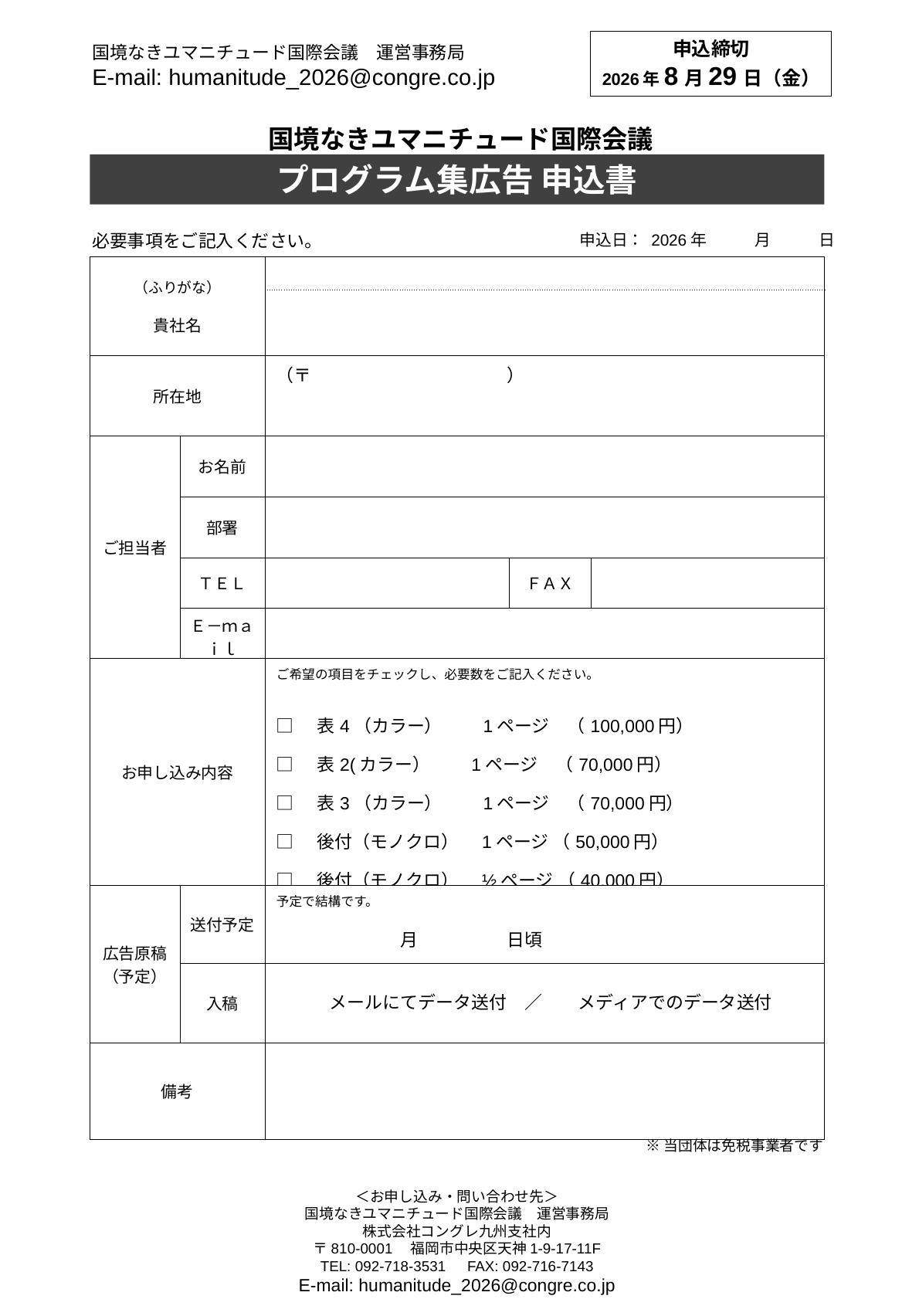

申込締切
2026年8月29日（金）
国境なきユマニチュード国際会議　運営事務局
E-mail: humanitude_2026@congre.co.jp
国境なきユマニチュード国際会議
プログラム集広告 申込書
必要事項をご記入ください。
申込日： 2026年　　　月　　　日
| （ふりがな） 貴社名 |  |  |  |  |
| --- | --- | --- | --- | --- |
|  |  |  |  |  |
| 所在地 |  | （〒　　　　　　　　　　　） |  |  |
| ご担当者 | お名前 |  |  |  |
|  | 部署 |  |  |  |
|  | ＴＥＬ |  | ＦＡＸ |  |
|  | Ｅ－ｍａｉｌ |  |  |  |
| お申し込み内容 |  | ご希望の項目をチェックし、必要数をご記入ください。 □　表4（カラー）　　1ページ　（100,000円）　　 □　表2(カラー）　　1ページ　（70,000円）　　 □　表3（カラー）　　1ページ　（70,000円）　　 □　後付（モノクロ）　1ページ （50,000円）　　 □　後付（モノクロ）　½ページ （40,000円） |  |  |
| 広告原稿（予定） | 送付予定 | 予定で結構です。 　　　　　　　月　　　　　日頃 |  |  |
|  | 入稿 | メールにてデータ送付　／　　メディアでのデータ送付 |  |  |
| 備考 |  |  |  |  |
※当団体は免税事業者です
＜お申し込み・問い合わせ先＞
国境なきユマニチュード国際会議　運営事務局
株式会社コングレ九州支社内
〒810-0001　福岡市中央区天神1-9-17-11F
TEL: 092-718-3531　FAX: 092-716-7143
E-mail: humanitude_2026@congre.co.jp